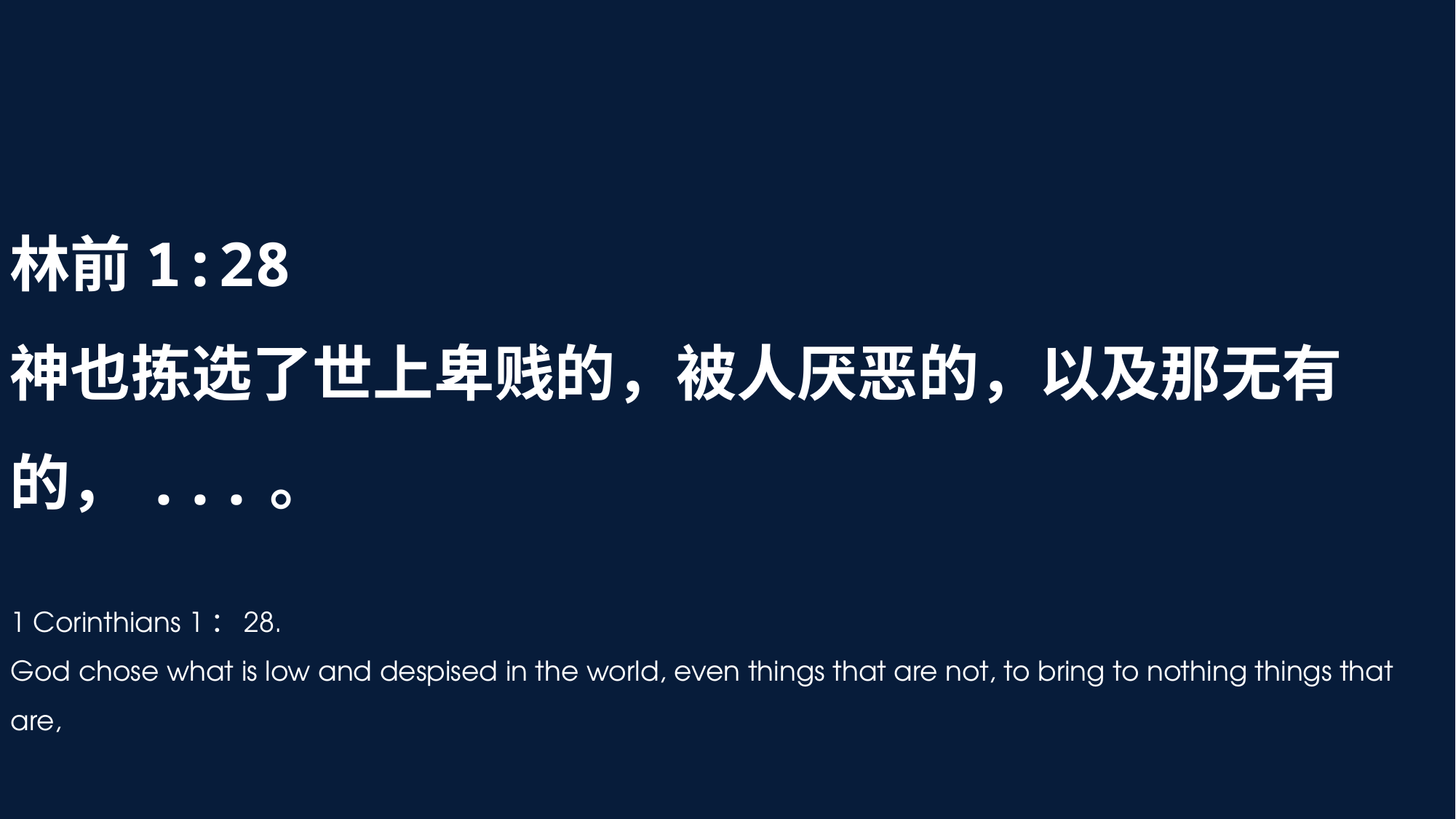

林前1:28
神也拣选了世上卑贱的，被人厌恶的，以及那无有的，...。

1 Corinthians 1：28.
God chose what is low and despised in the world, even things that are not, to bring to nothing things that are,